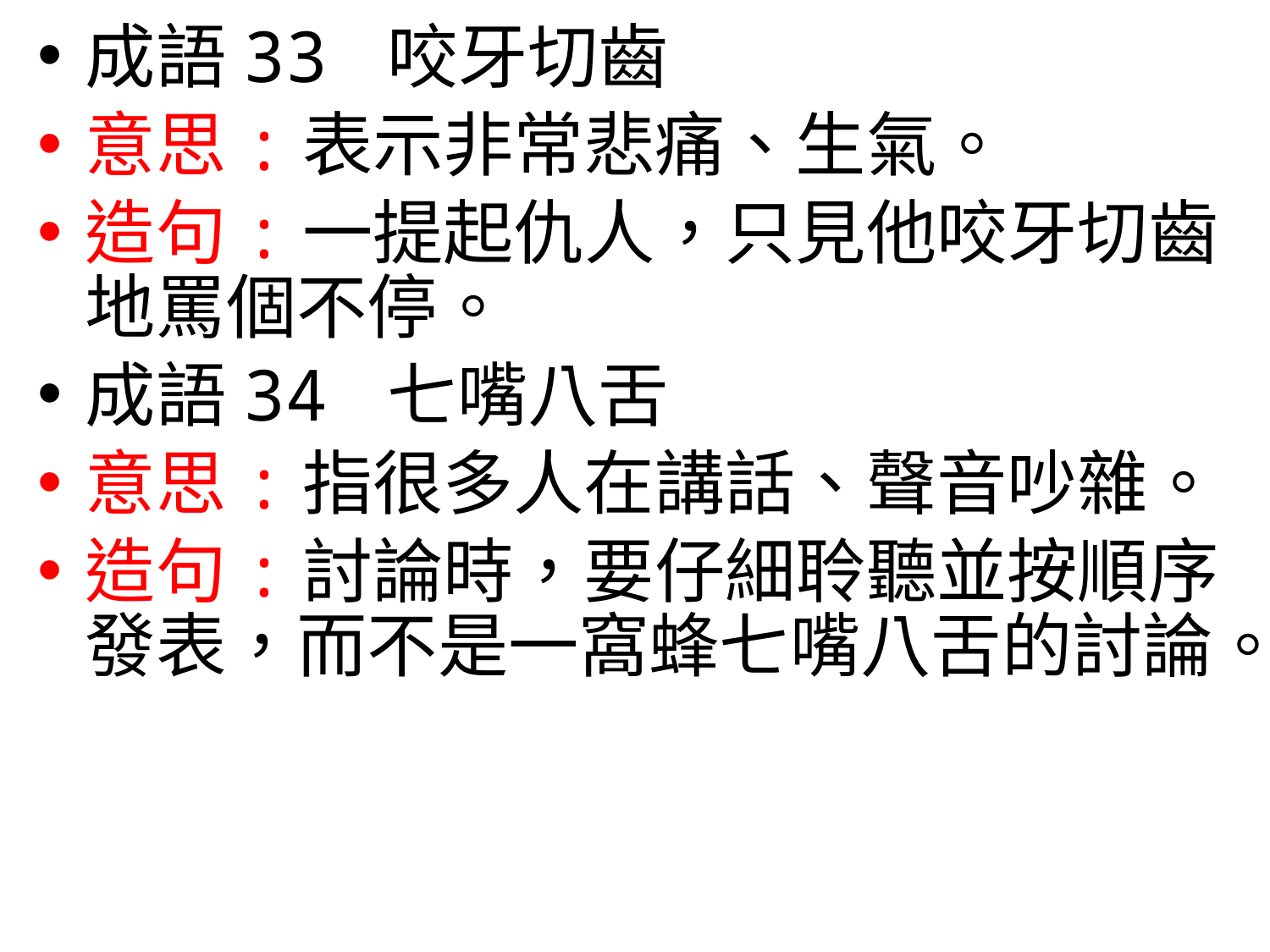

成語33 咬牙切齒
意思:表示非常悲痛、生氣。
造句:一提起仇人，只見他咬牙切齒地罵個不停。
成語34 七嘴八舌
意思:指很多人在講話、聲音吵雜。
造句:討論時，要仔細聆聽並按順序發表，而不是一窩蜂七嘴八舌的討論。